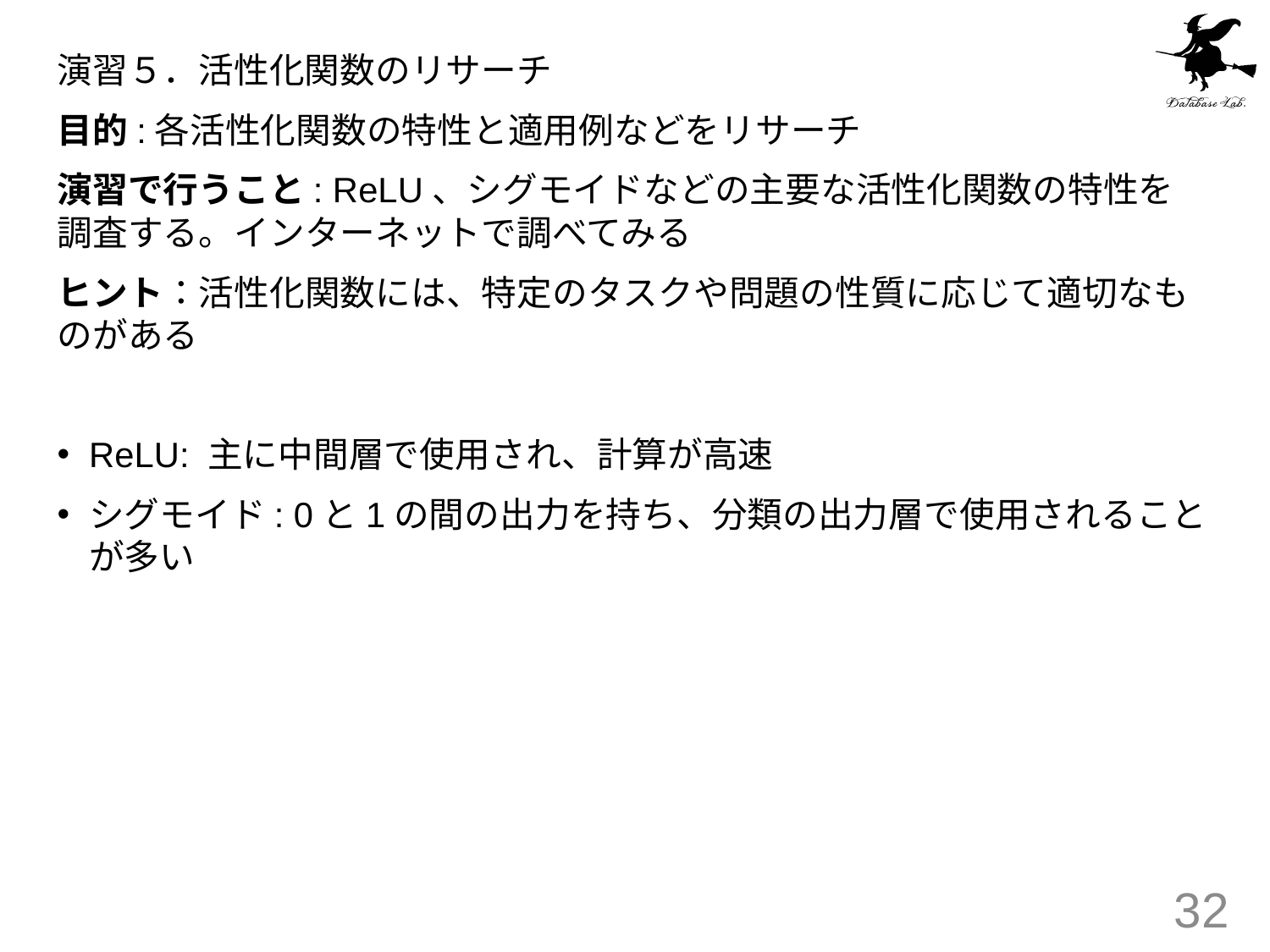

演習５．活性化関数のリサーチ
目的:各活性化関数の特性と適用例などをリサーチ
演習で行うこと: ReLU、シグモイドなどの主要な活性化関数の特性を調査する。インターネットで調べてみる
ヒント：活性化関数には、特定のタスクや問題の性質に応じて適切なものがある

ReLU: 主に中間層で使用され、計算が高速
シグモイド: 0と1の間の出力を持ち、分類の出力層で使用されることが多い
32